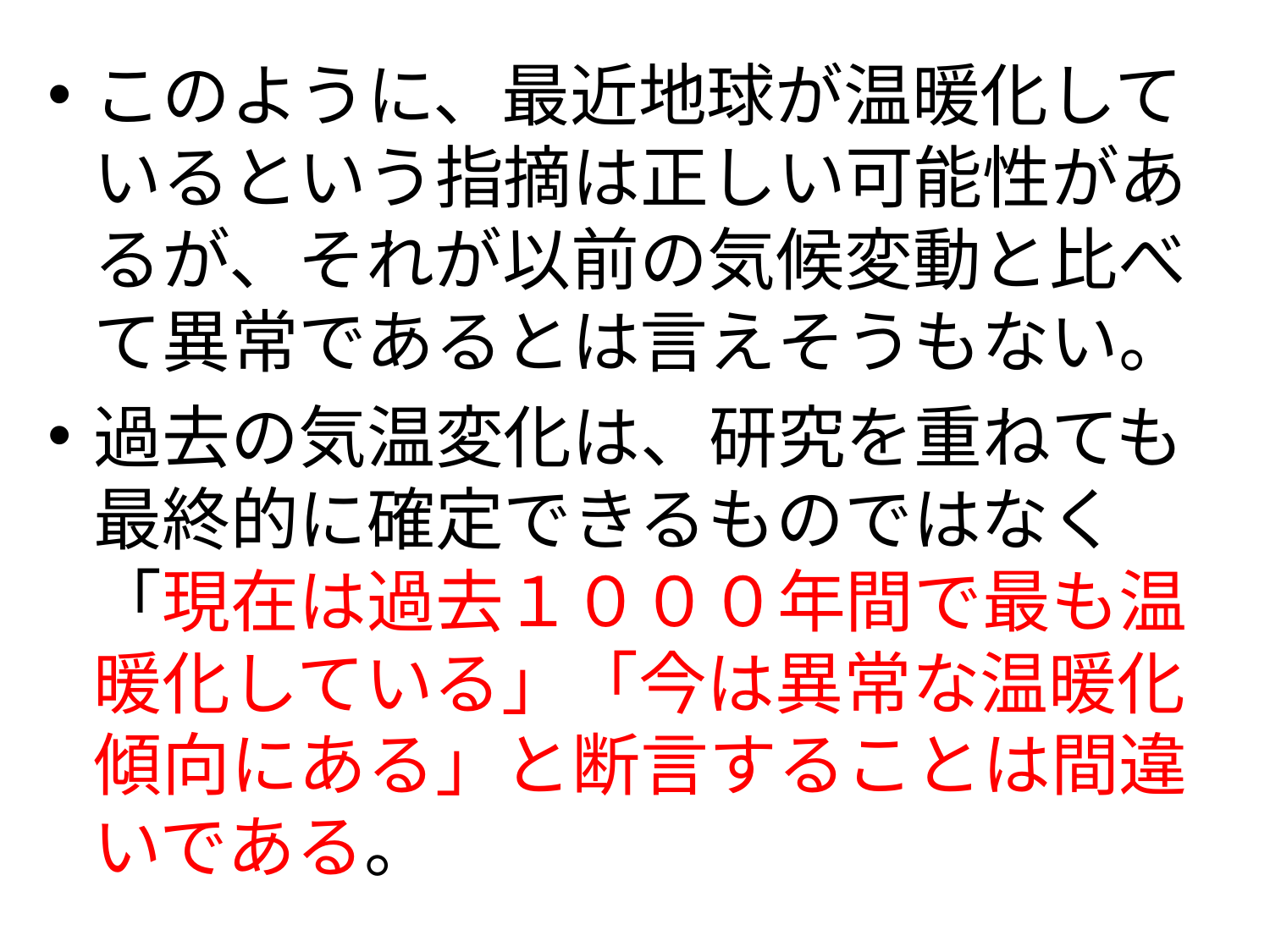

このように、最近地球が温暖化しているという指摘は正しい可能性があるが、それが以前の気候変動と比べて異常であるとは言えそうもない。
過去の気温変化は、研究を重ねても最終的に確定できるものではなく「現在は過去１０００年間で最も温暖化している」「今は異常な温暖化傾向にある」と断言することは間違いである。